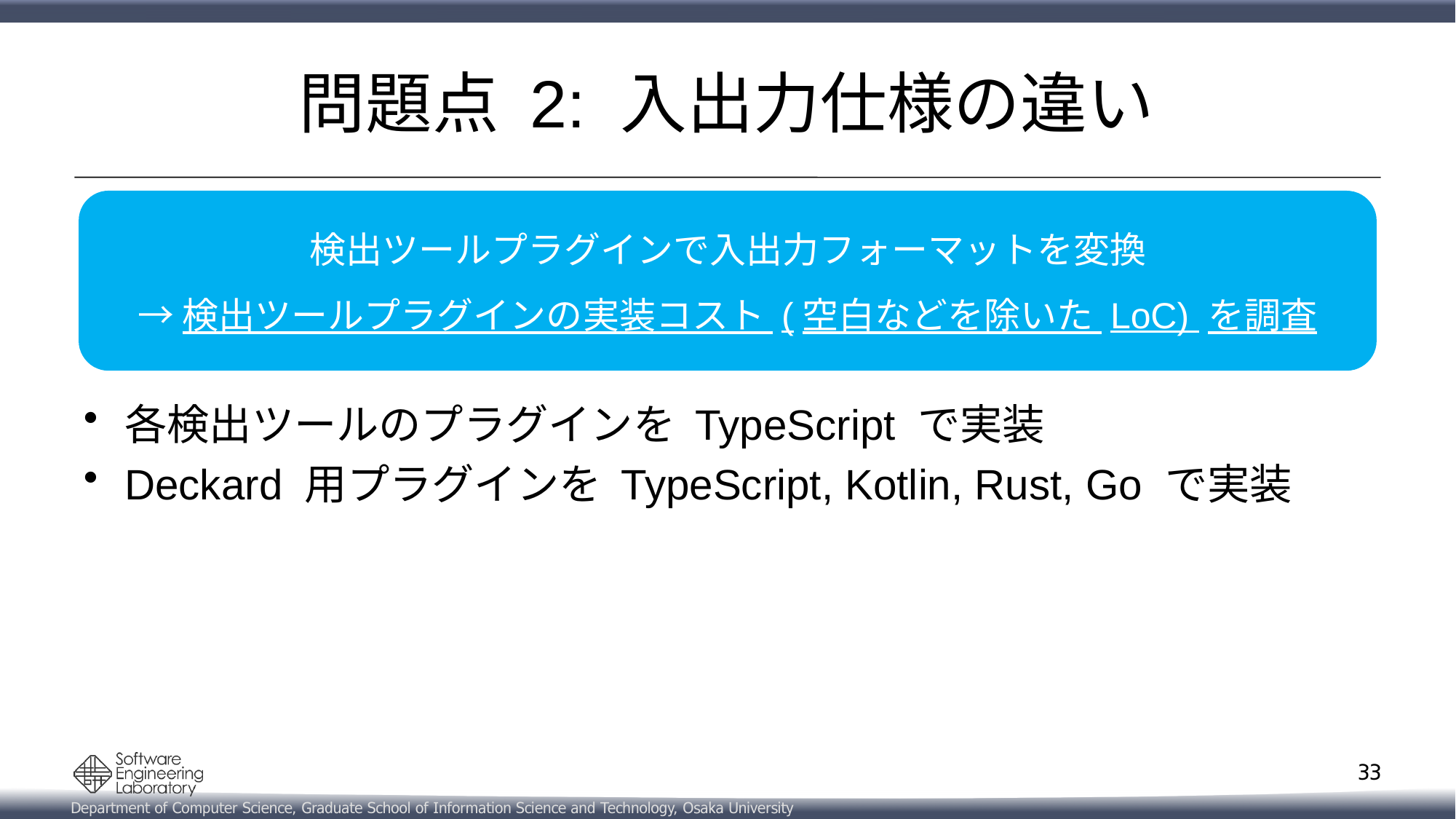

# 問題点 2: 入出力仕様の違い
検出ツールプラグインで入出力フォーマットを変換
→ 検出ツールプラグインの実装コスト (空白などを除いた LoC) を調査
各検出ツールのプラグインを TypeScript で実装
Deckard 用プラグインを TypeScript, Kotlin, Rust, Go で実装

33